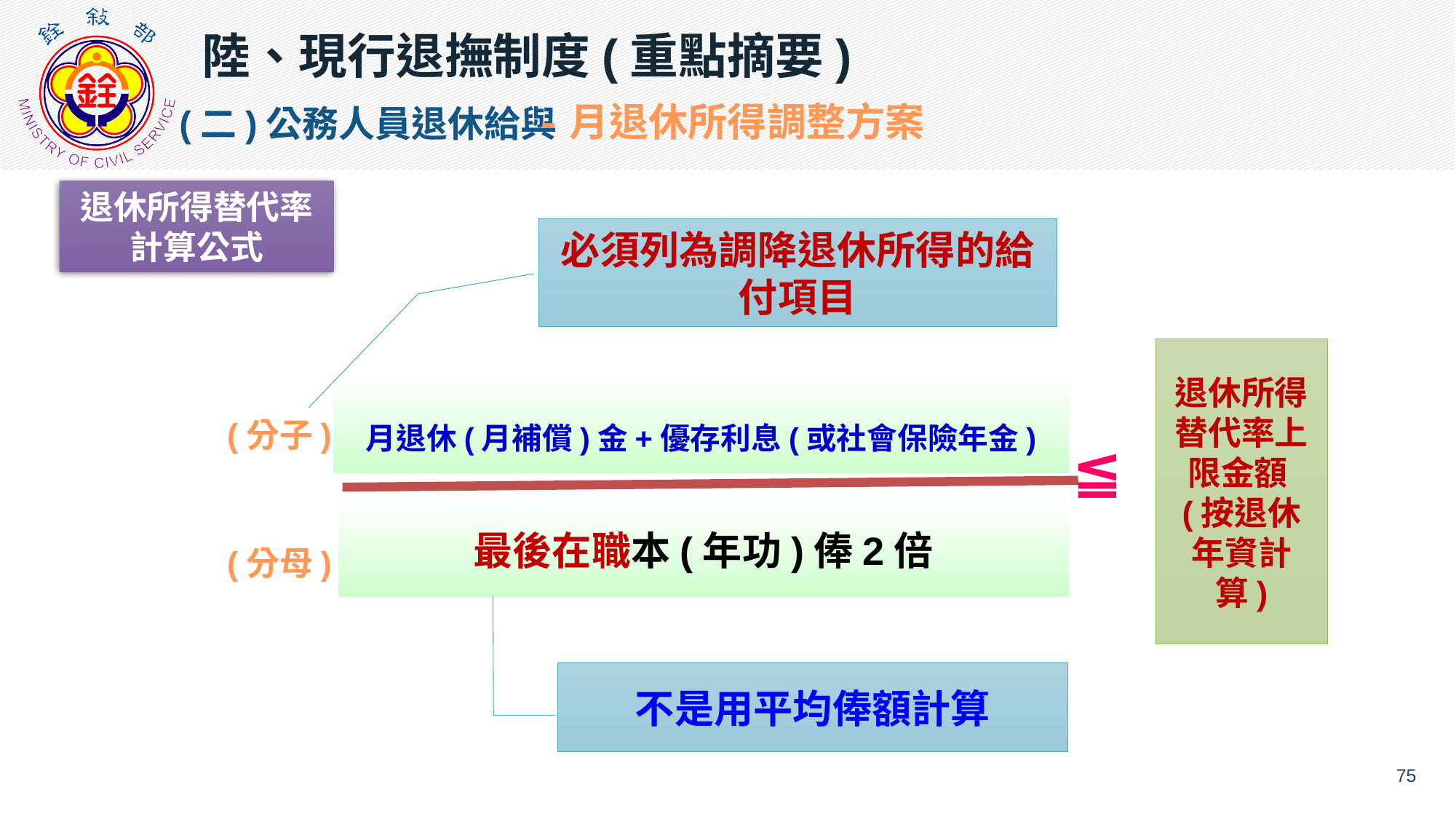

陸、現行退撫制度(重點摘要)
(二)公務人員退休給與
-月退休所得調整方案
退休所得替代率
計算公式
必須列為調降退休所得的給付項目
退休所得替代率上限金額(按退休年資計算)
月退休(月補償)金+優存利息(或社會保險年金)

最後在職本(年功)俸2倍
≦
(分子)
(分母)
不是用平均俸額計算